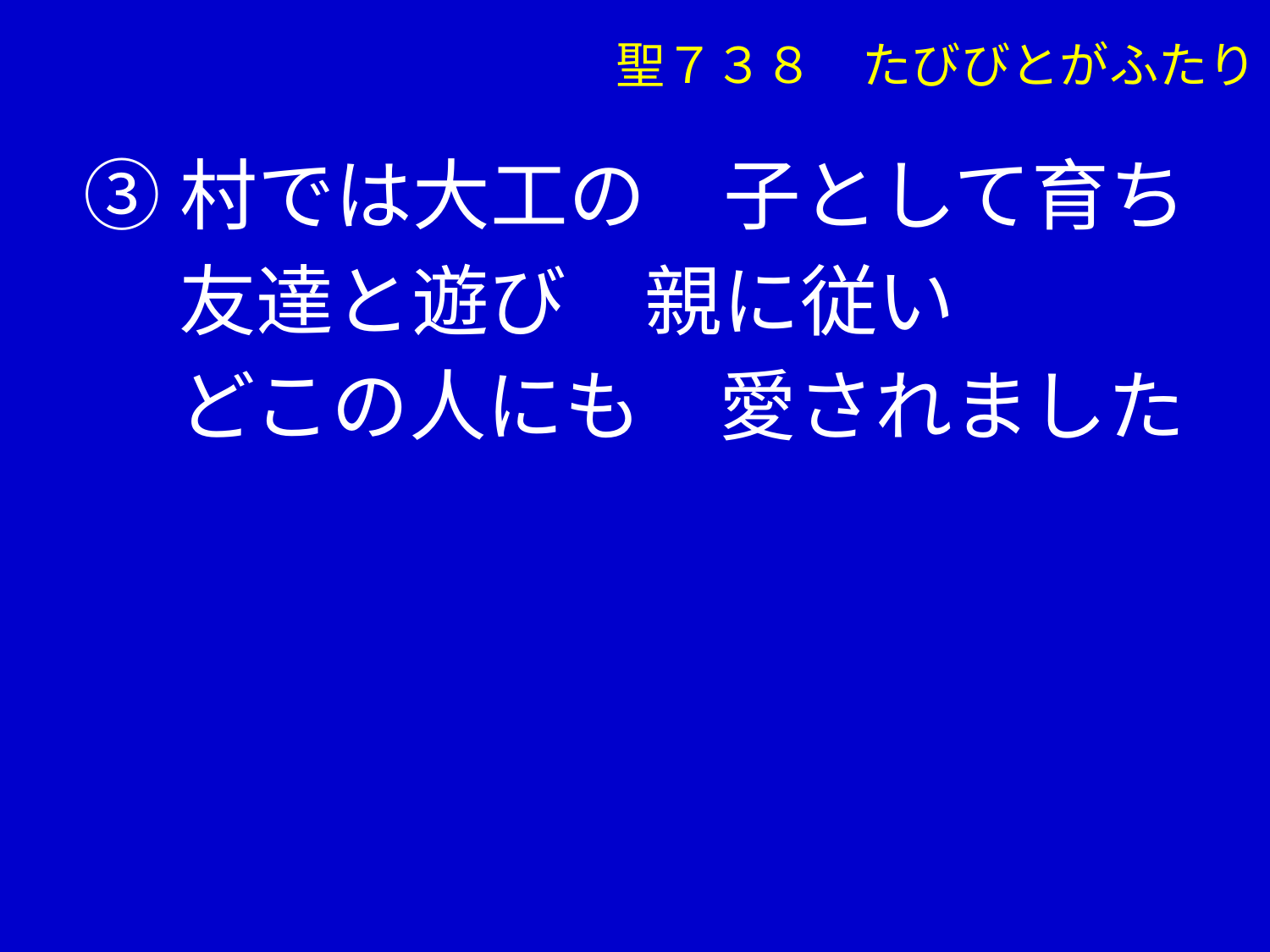

聖７３８　たびびとがふたり
③村では大工の　子として育ち
　 友達と遊び　親に従い
　 どこの人にも　愛されました